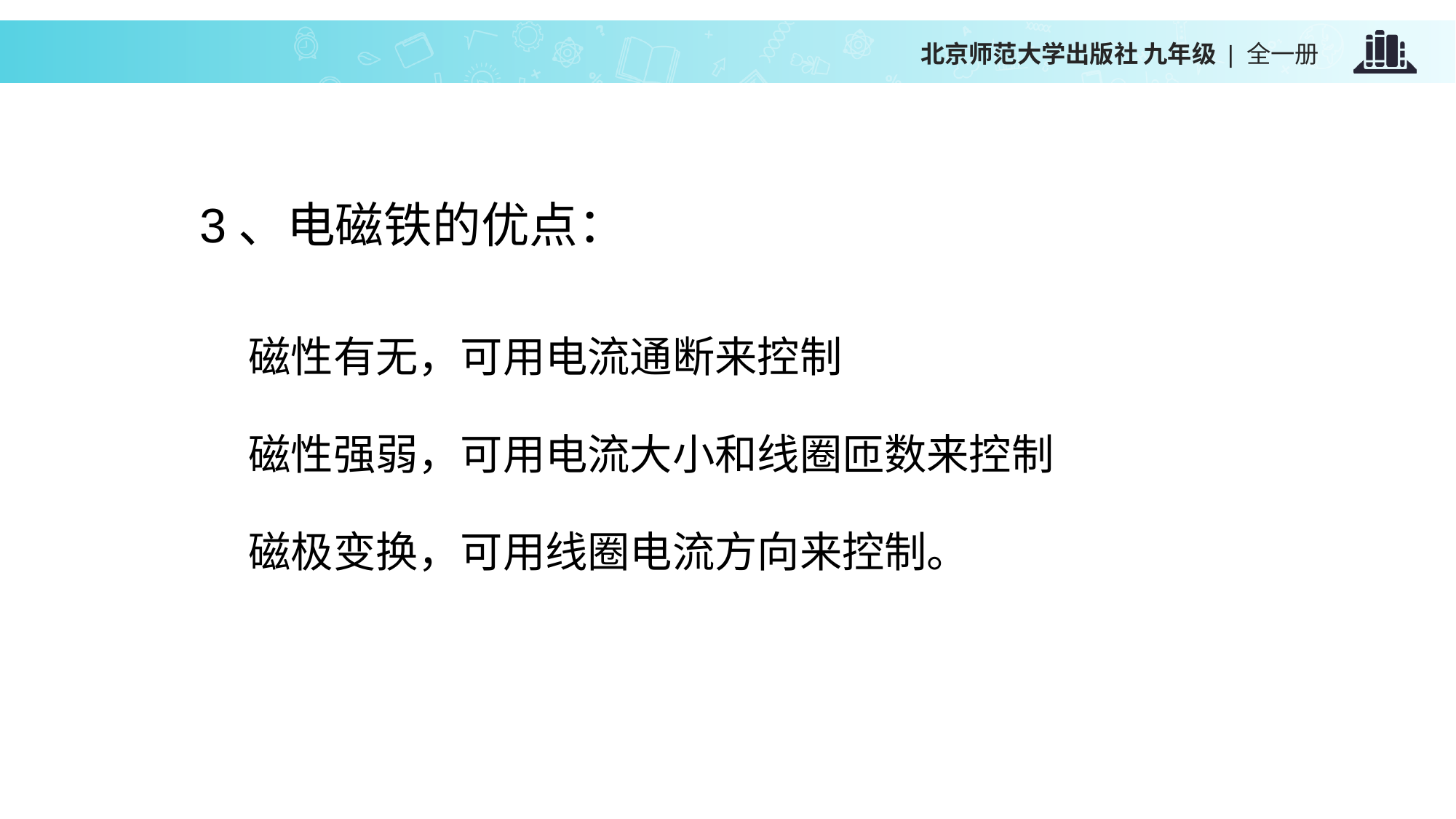

3、电磁铁的优点：
磁性有无，可用电流通断来控制
磁性强弱，可用电流大小和线圈匝数来控制
磁极变换，可用线圈电流方向来控制。